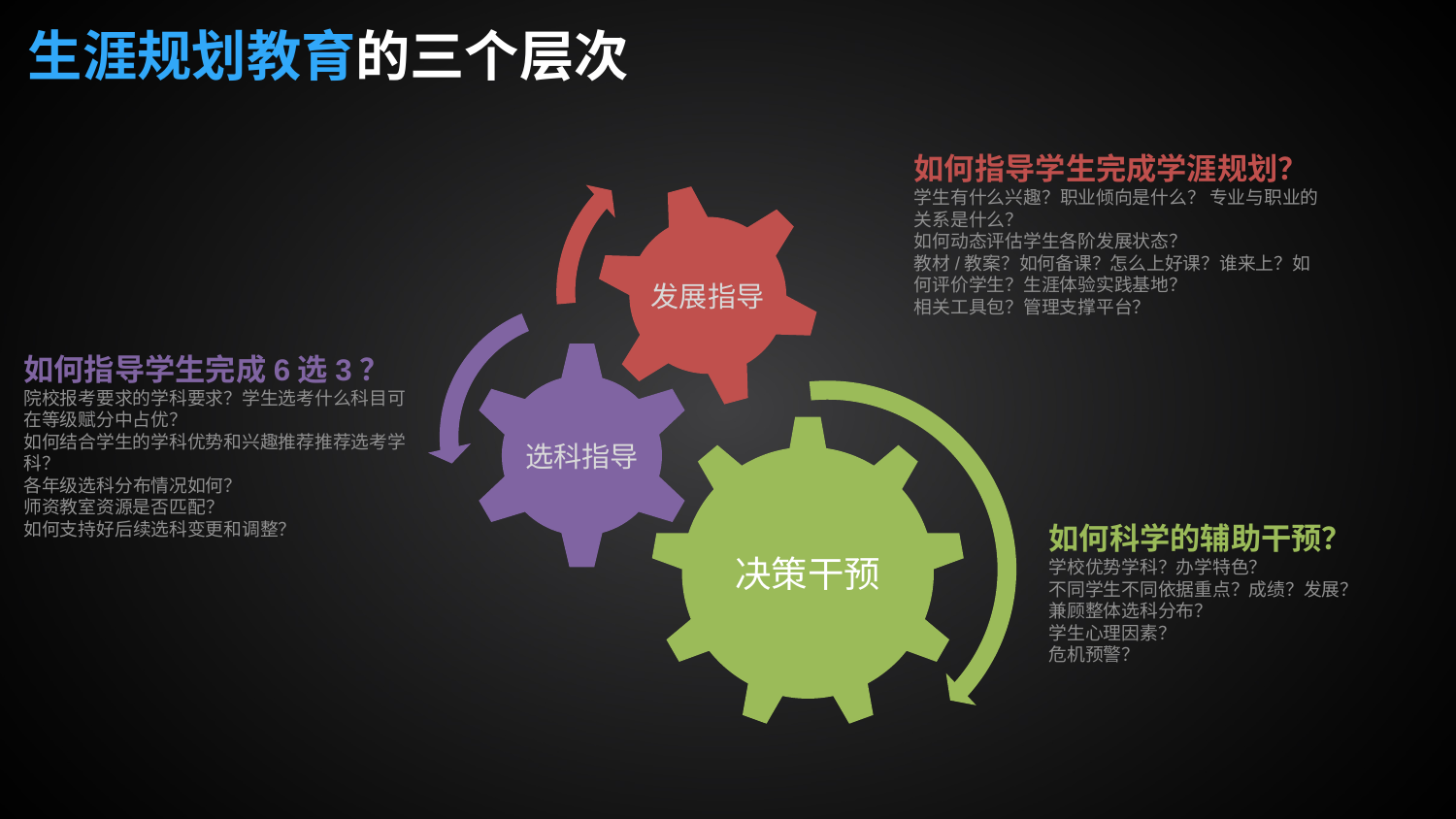

生涯规划教育的三个层次

如何指导学生完成学涯规划？
学生有什么兴趣？职业倾向是什么？ 专业与职业的关系是什么？
如何动态评估学生各阶发展状态？
教材/教案？如何备课？怎么上好课？谁来上？如何评价学生？生涯体验实践基地？
相关工具包？管理支撑平台？
发展指导

选科指导
如何指导学生完成6选3？
院校报考要求的学科要求？学生选考什么科目可在等级赋分中占优？
如何结合学生的学科优势和兴趣推荐推荐选考学科？
各年级选科分布情况如何？
师资教室资源是否匹配？
如何支持好后续选科变更和调整？

决策干预
如何科学的辅助干预？
学校优势学科？办学特色？
不同学生不同依据重点？成绩？发展？
兼顾整体选科分布？
学生心理因素？
危机预警？